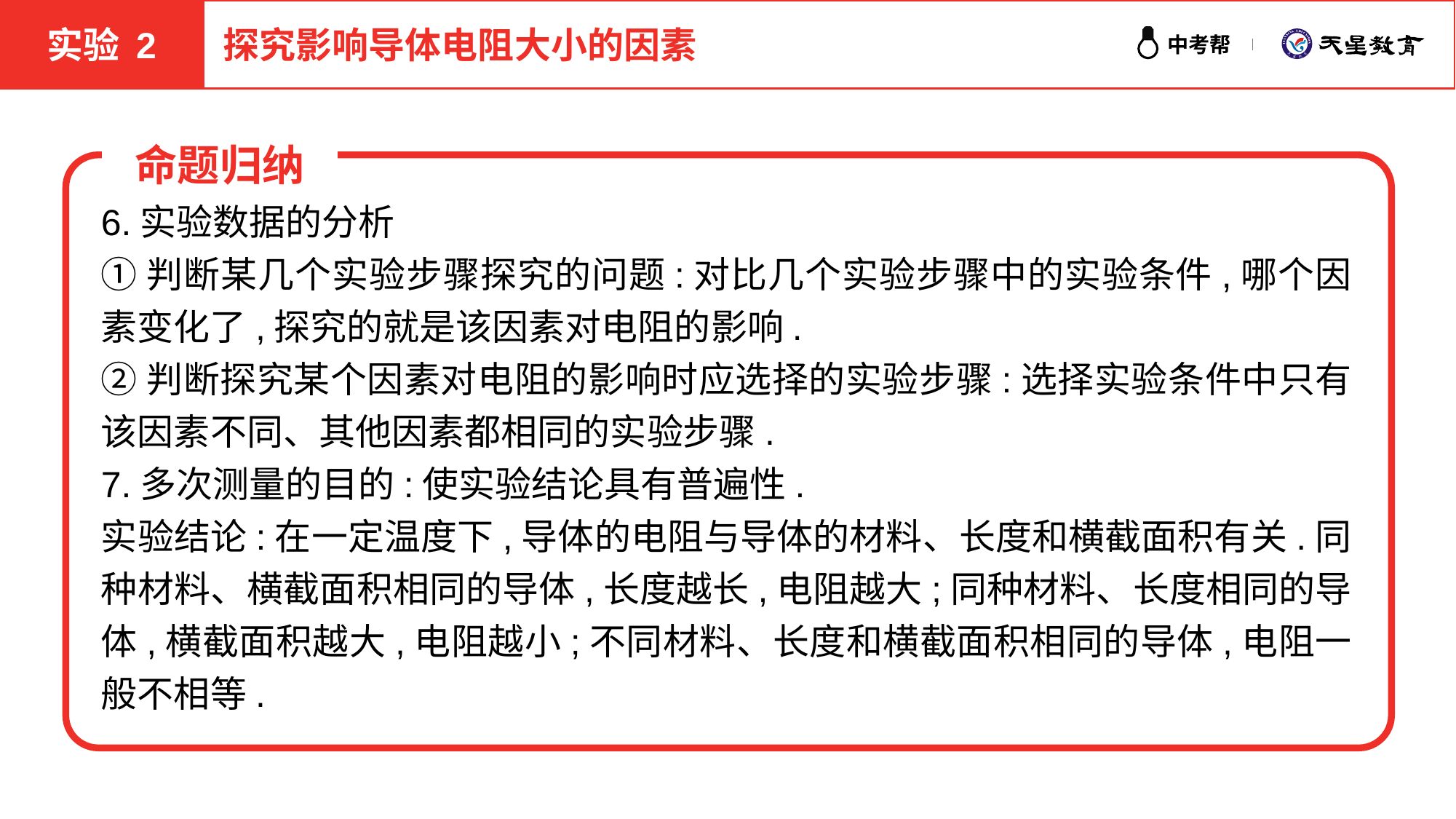

实验 2
探究影响导体电阻大小的因素
命题归纳

6.实验数据的分析
①判断某几个实验步骤探究的问题:对比几个实验步骤中的实验条件,哪个因素变化了,探究的就是该因素对电阻的影响.
②判断探究某个因素对电阻的影响时应选择的实验步骤:选择实验条件中只有该因素不同、其他因素都相同的实验步骤.
7.多次测量的目的:使实验结论具有普遍性.
实验结论:在一定温度下,导体的电阻与导体的材料、长度和横截面积有关.同种材料、横截面积相同的导体,长度越长,电阻越大;同种材料、长度相同的导体,横截面积越大,电阻越小;不同材料、长度和横截面积相同的导体,电阻一般不相等.